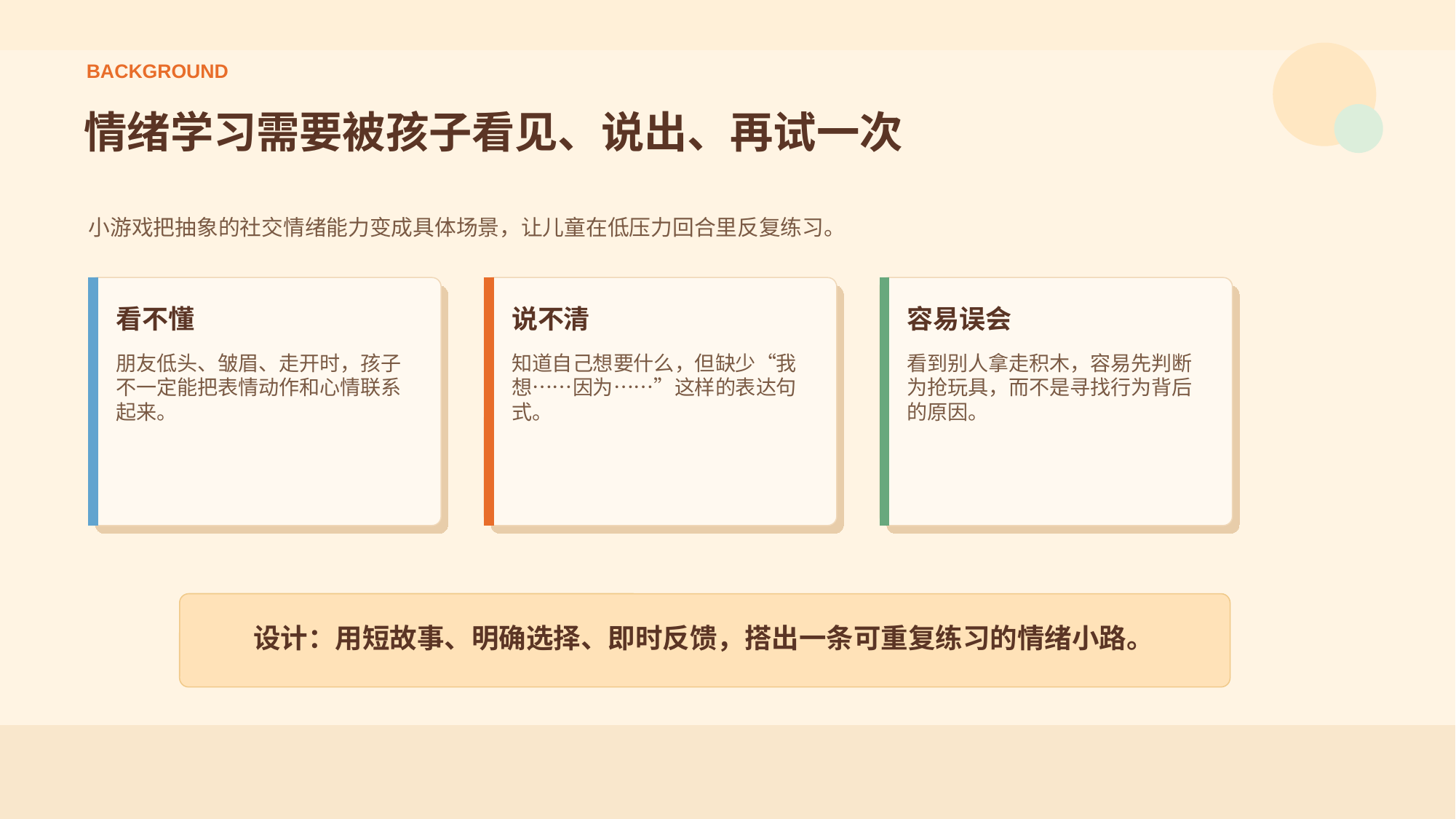

BACKGROUND
情绪学习需要被孩子看见、说出、再试一次

小游戏把抽象的社交情绪能力变成具体场景，让儿童在低压力回合里反复练习。

看不懂
说不清
容易误会
朋友低头、皱眉、走开时，孩子不一定能把表情动作和心情联系起来。
知道自己想要什么，但缺少“我想……因为……”这样的表达句式。
看到别人拿走积木，容易先判断为抢玩具，而不是寻找行为背后的原因。

设计：用短故事、明确选择、即时反馈，搭出一条可重复练习的情绪小路。